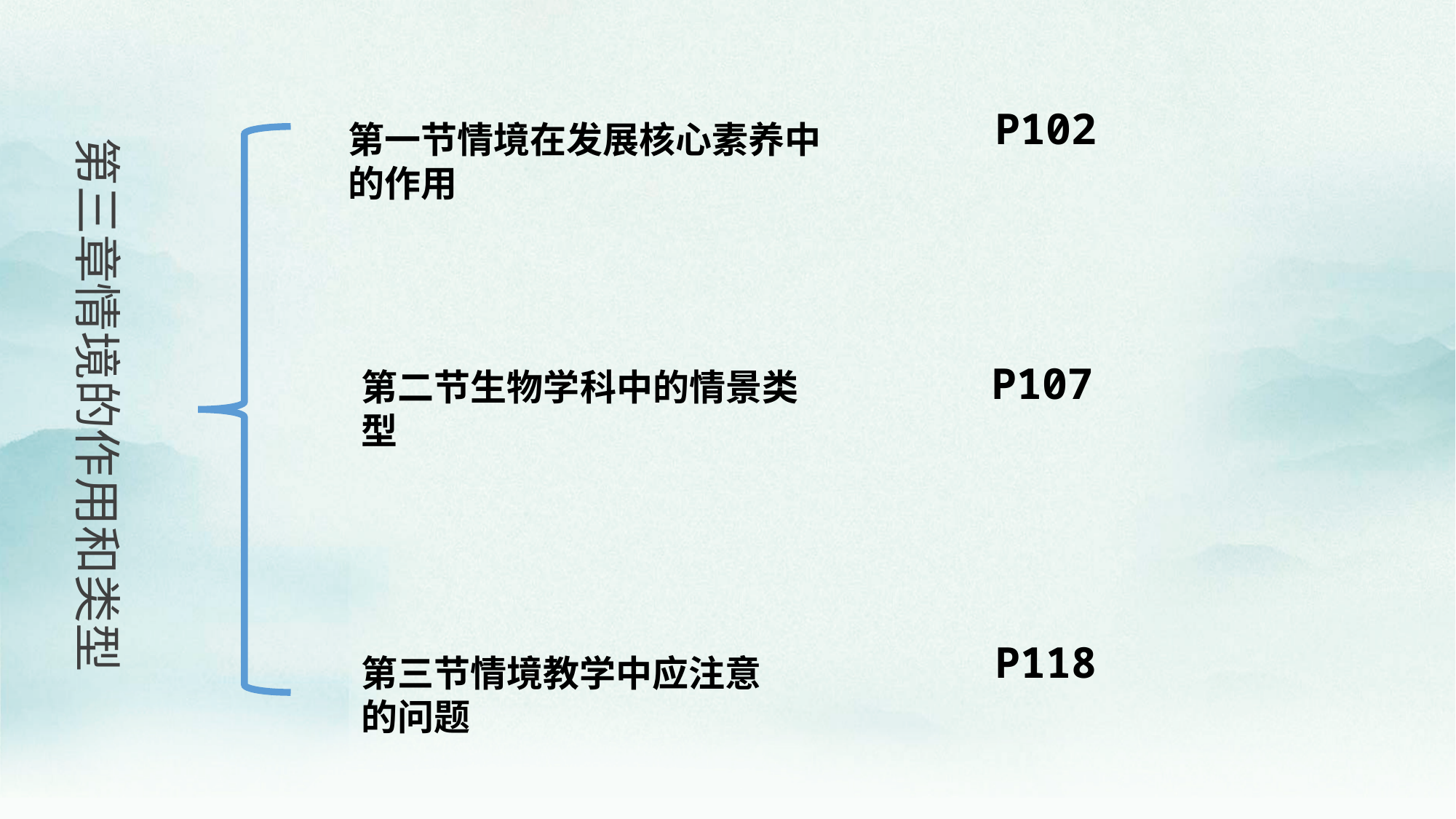

P102
第一节情境在发展核心素养中的作用
第三章情境的作用和类型

P107
第二节生物学科中的情景类型
P118
第三节情境教学中应注意的问题